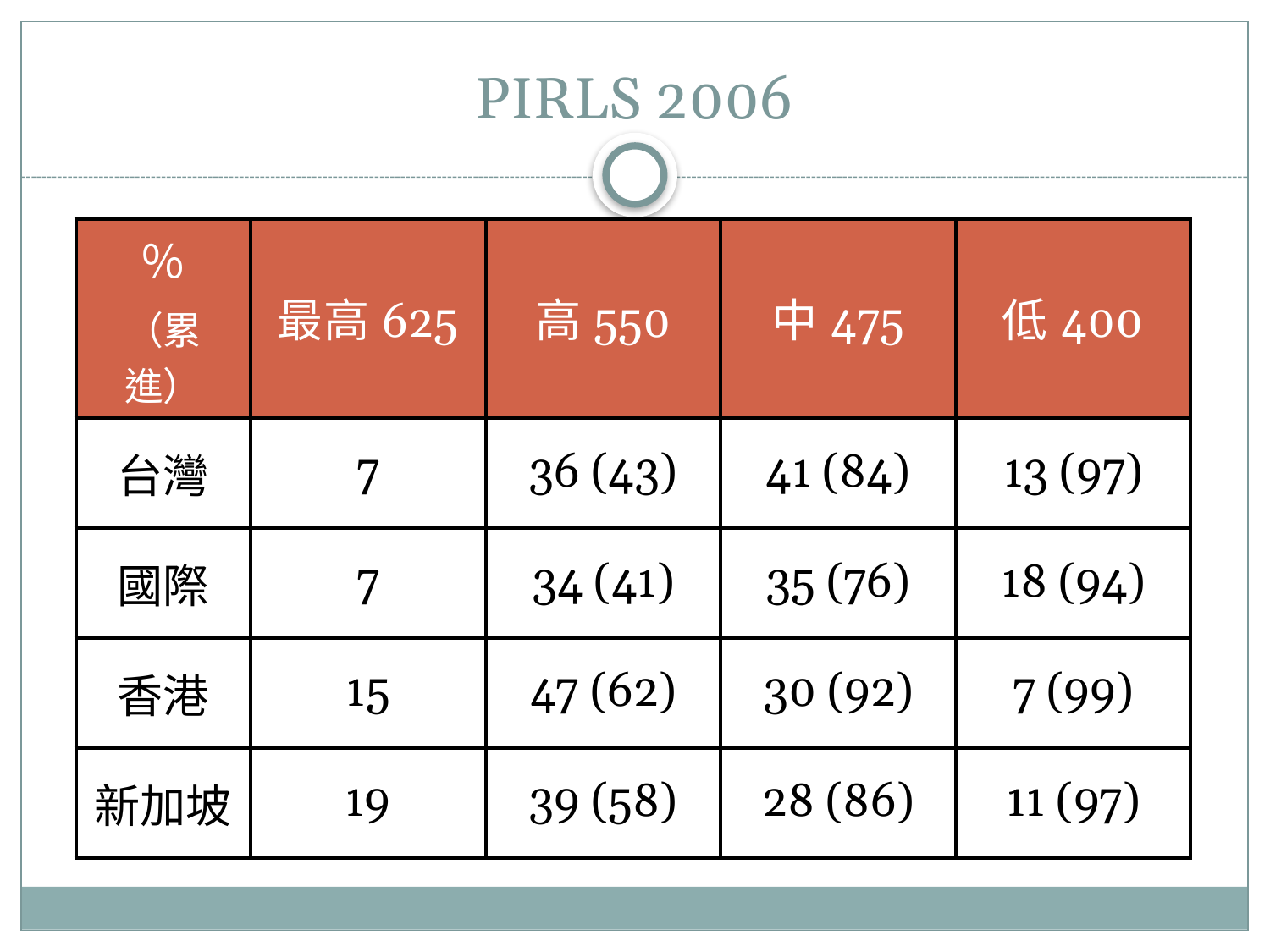

# PIRLS 2006
| ％ （累進） | 最高625 | 高550 | 中475 | 低400 |
| --- | --- | --- | --- | --- |
| 台灣 | 7 | 36 (43) | 41 (84) | 13 (97) |
| 國際 | 7 | 34 (41) | 35 (76) | 18 (94) |
| 香港 | 15 | 47 (62) | 30 (92) | 7 (99) |
| 新加坡 | 19 | 39 (58) | 28 (86) | 11 (97) |